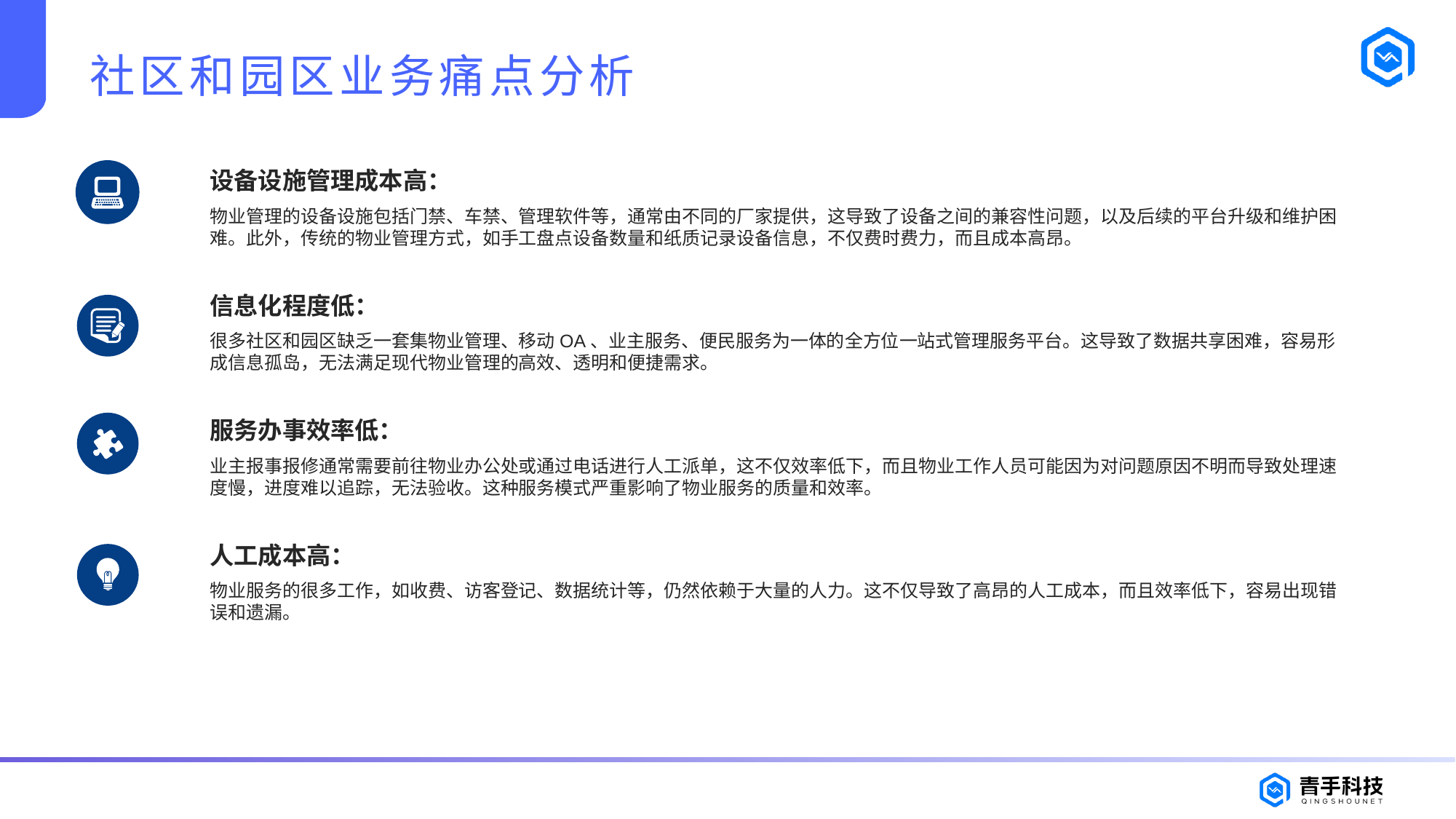

# 社区和园区业务痛点分析

设备设施管理成本高：
物业管理的设备设施包括门禁、车禁、管理软件等，通常由不同的厂家提供，这导致了设备之间的兼容性问题，以及后续的平台升级和维护困难。此外，传统的物业管理方式，如手工盘点设备数量和纸质记录设备信息，不仅费时费力，而且成本高昂。

信息化程度低：
很多社区和园区缺乏一套集物业管理、移动OA、业主服务、便民服务为一体的全方位一站式管理服务平台。这导致了数据共享困难，容易形成信息孤岛，无法满足现代物业管理的高效、透明和便捷需求。

服务办事效率低：
业主报事报修通常需要前往物业办公处或通过电话进行人工派单，这不仅效率低下，而且物业工作人员可能因为对问题原因不明而导致处理速度慢，进度难以追踪，无法验收。这种服务模式严重影响了物业服务的质量和效率。

人工成本高：
物业服务的很多工作，如收费、访客登记、数据统计等，仍然依赖于大量的人力。这不仅导致了高昂的人工成本，而且效率低下，容易出现错误和遗漏。